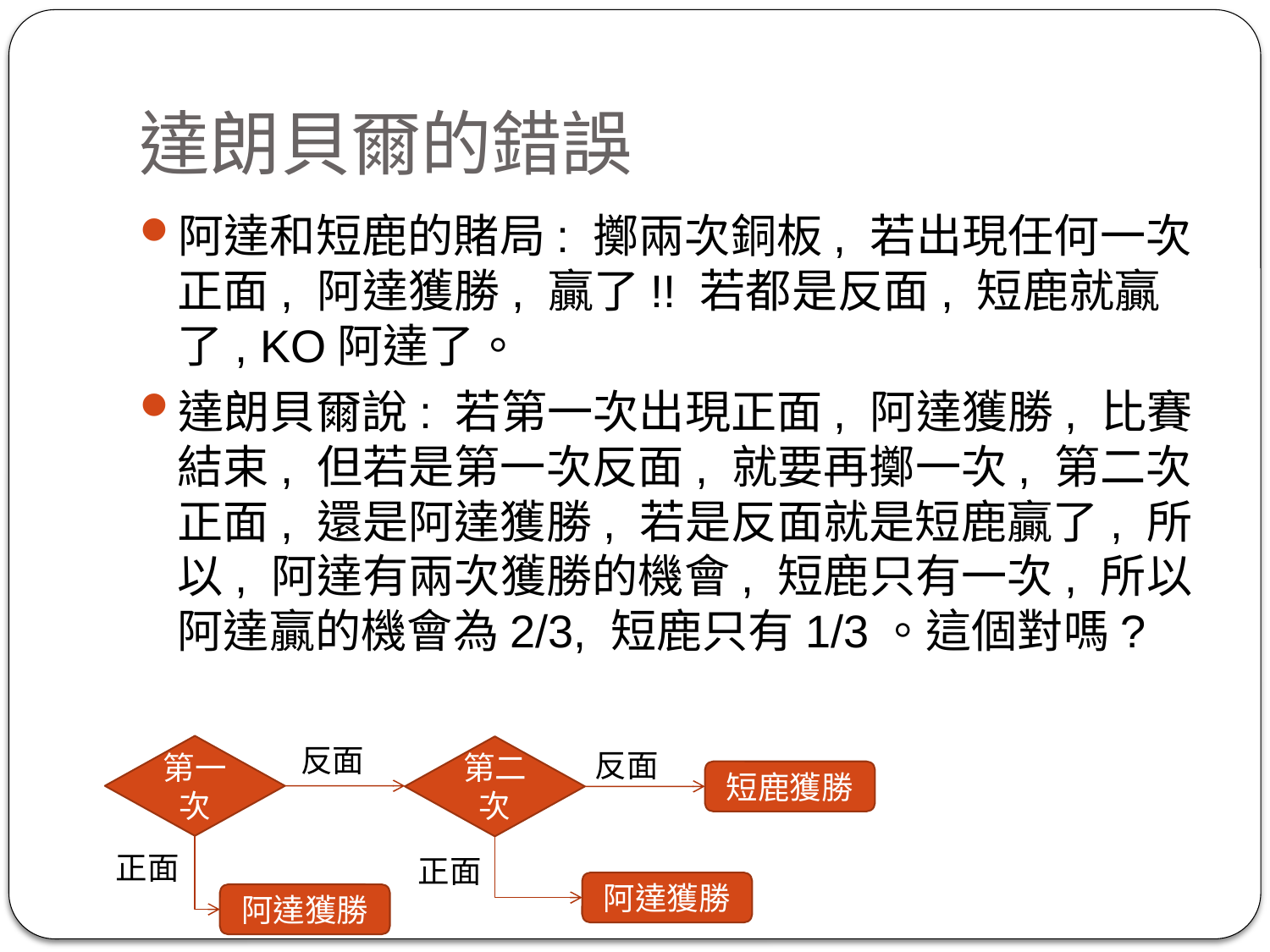

# 達朗貝爾的錯誤
阿達和短鹿的賭局: 擲兩次銅板, 若出現任何一次正面, 阿達獲勝, 贏了!! 若都是反面, 短鹿就贏了, KO阿達了。
達朗貝爾說: 若第一次出現正面, 阿達獲勝, 比賽結束, 但若是第一次反面, 就要再擲一次, 第二次正面, 還是阿達獲勝, 若是反面就是短鹿贏了, 所以, 阿達有兩次獲勝的機會, 短鹿只有一次, 所以阿達贏的機會為2/3, 短鹿只有1/3。這個對嗎?
反面
第一次
第二次
反面
短鹿獲勝
正面
正面
阿達獲勝
阿達獲勝